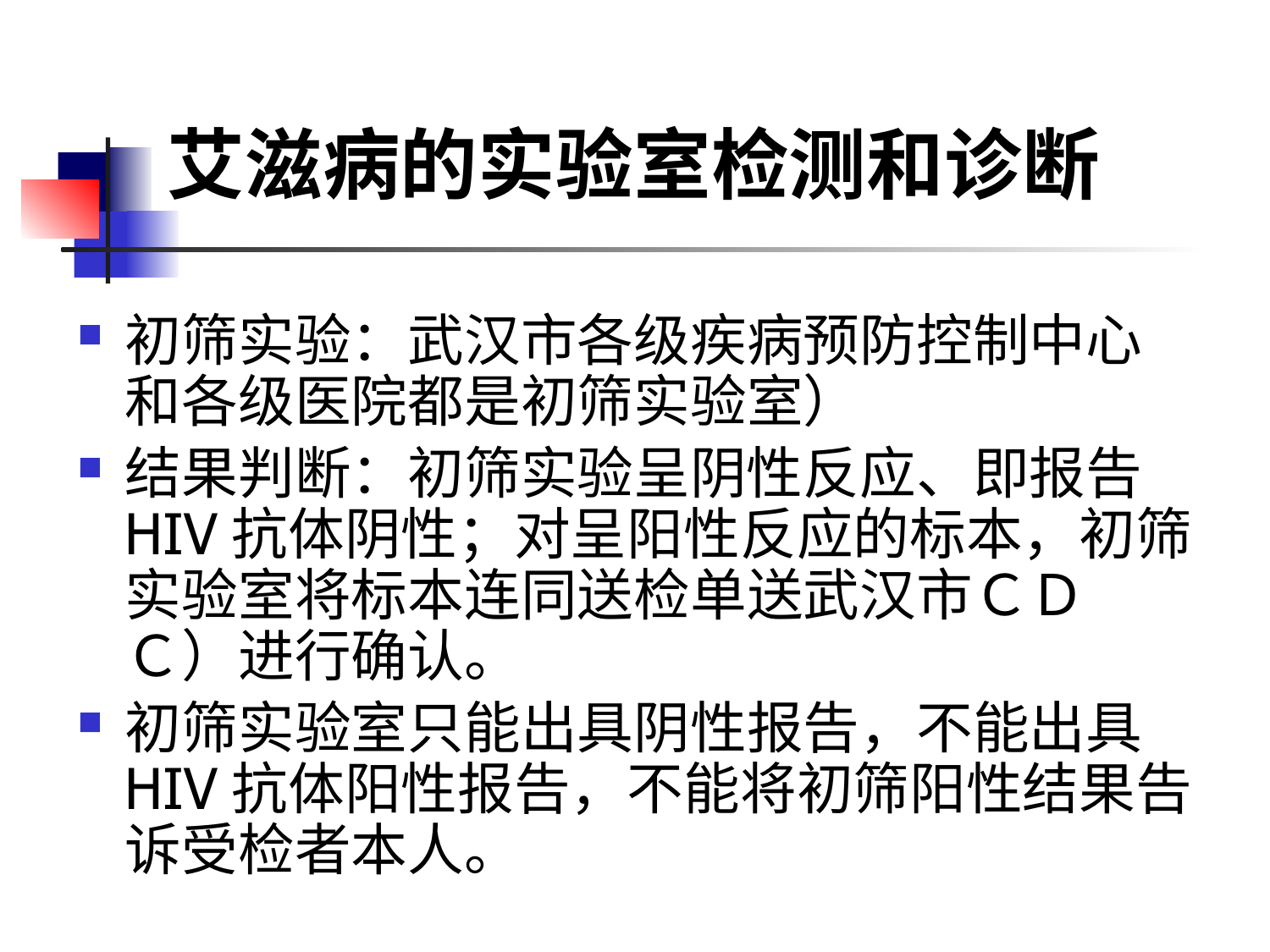

# 艾滋病的实验室检测和诊断
初筛实验：武汉市各级疾病预防控制中心和各级医院都是初筛实验室）
结果判断：初筛实验呈阴性反应、即报告HIV抗体阴性；对呈阳性反应的标本，初筛实验室将标本连同送检单送武汉市ＣＤＣ）进行确认。
初筛实验室只能出具阴性报告，不能出具HIV抗体阳性报告，不能将初筛阳性结果告诉受检者本人。